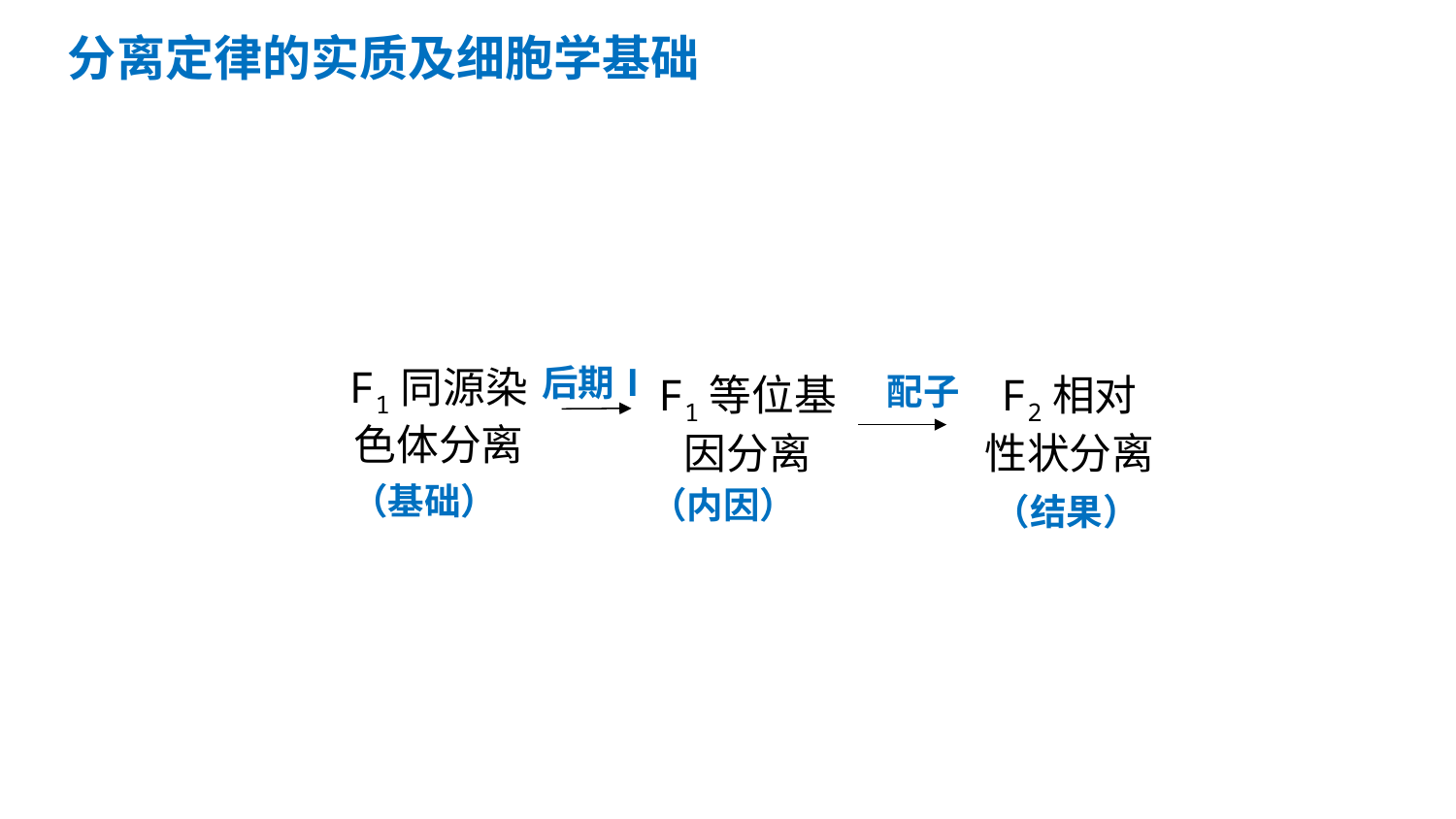

# 分离定律的实质及细胞学基础

F1同源染
色体分离
后期Ⅰ
F1等位基
因分离
配子
F2相对
性状分离
（基础）
（内因）
（结果）